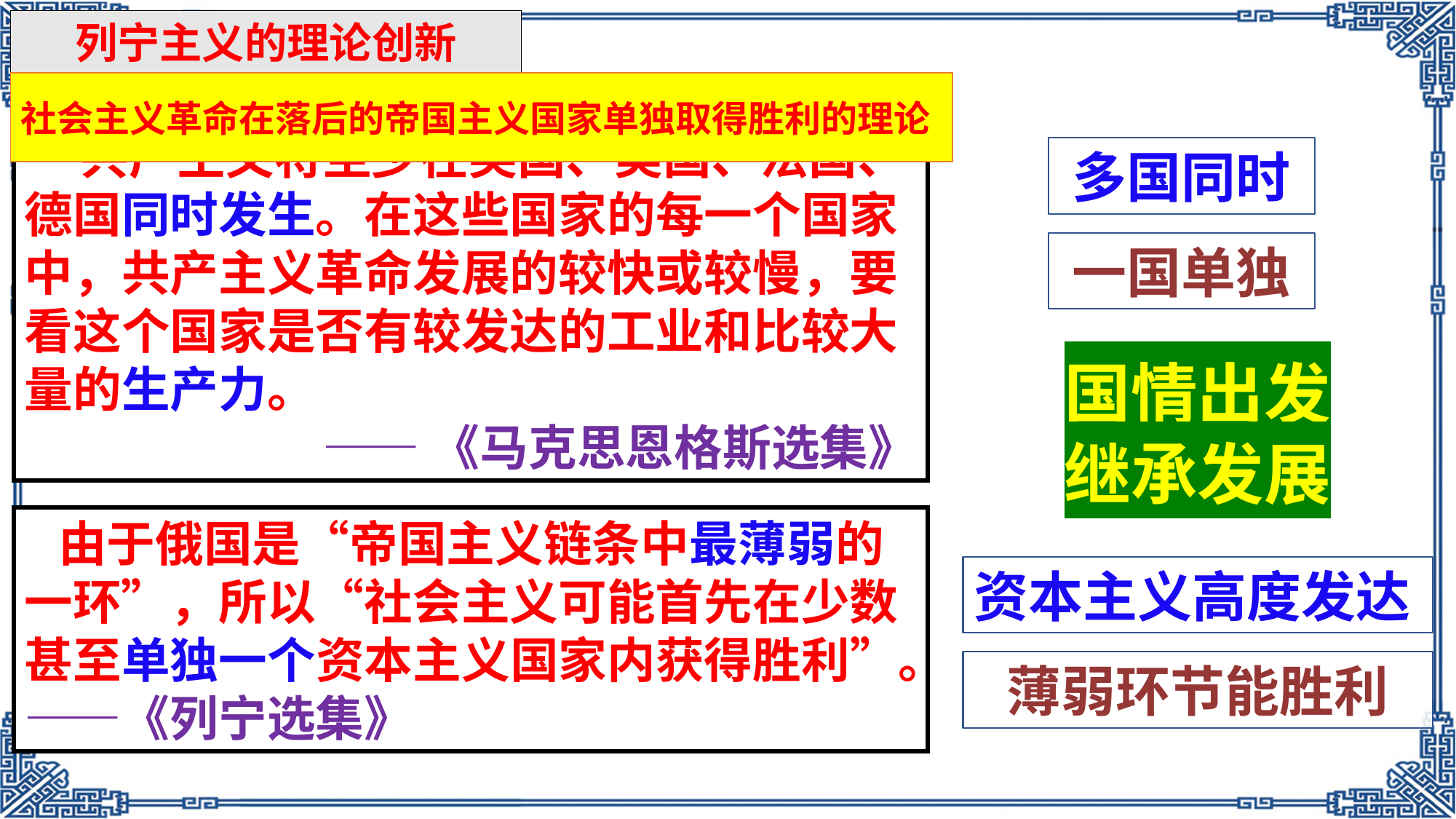

列宁主义的理论创新
社会主义革命在落后的帝国主义国家单独取得胜利的理论
    共产主义将至少在英国、美国、法国、德国同时发生。在这些国家的每一个国家中，共产主义革命发展的较快或较慢，要看这个国家是否有较发达的工业和比较大量的生产力。
——《马克思恩格斯选集》
多国同时
一国单独
国情出发
继承发展
  由于俄国是“帝国主义链条中最薄弱的一环”，所以“社会主义可能首先在少数甚至单独一个资本主义国家内获得胜利”。——《列宁选集》
资本主义高度发达
薄弱环节能胜利